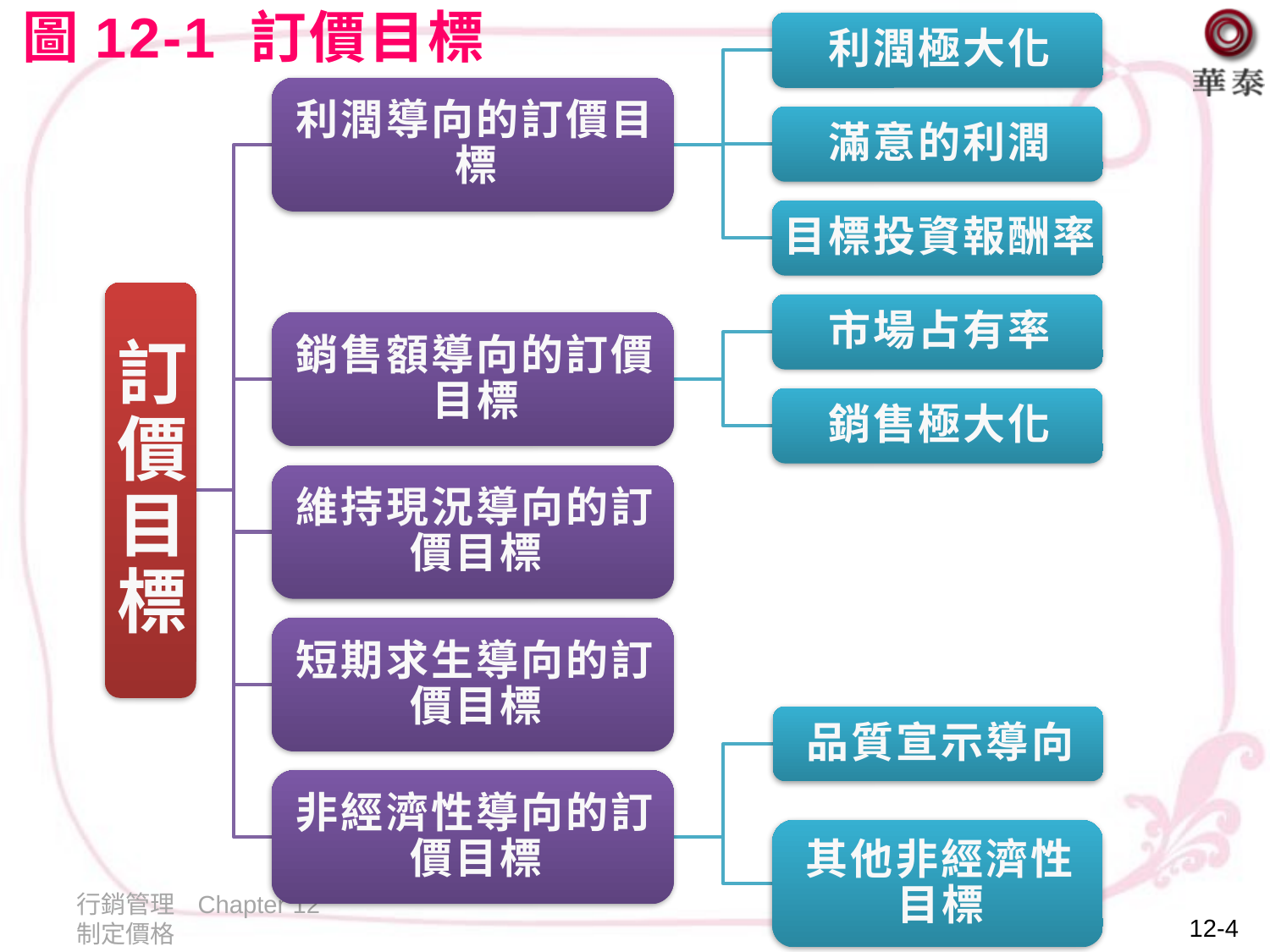

# 圖12-1 訂價目標

訂價目標
利潤導向的訂價目標
利潤極大化
滿意的利潤
目標投資報酬率
銷售額導向的訂價目標
市場占有率
銷售極大化
維持現況導向的訂價目標
短期求生導向的訂價目標
非經濟性導向的訂價目標
品質宣示導向
其他非經濟性目標

行銷管理   Chapter 12   制定價格
12-4